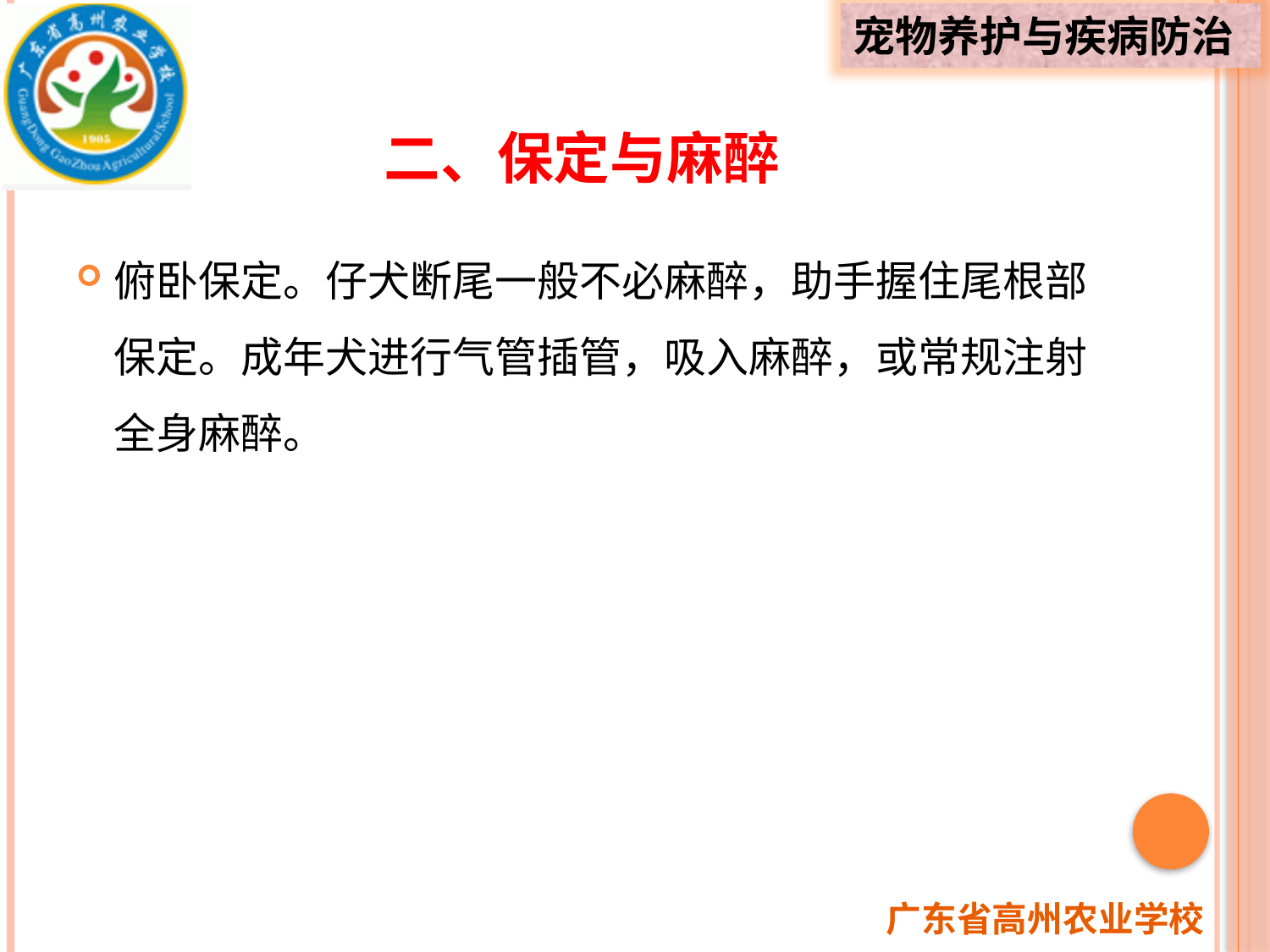

# 二、保定与麻醉
俯卧保定。仔犬断尾一般不必麻醉，助手握住尾根部保定。成年犬进行气管插管，吸入麻醉，或常规注射全身麻醉。